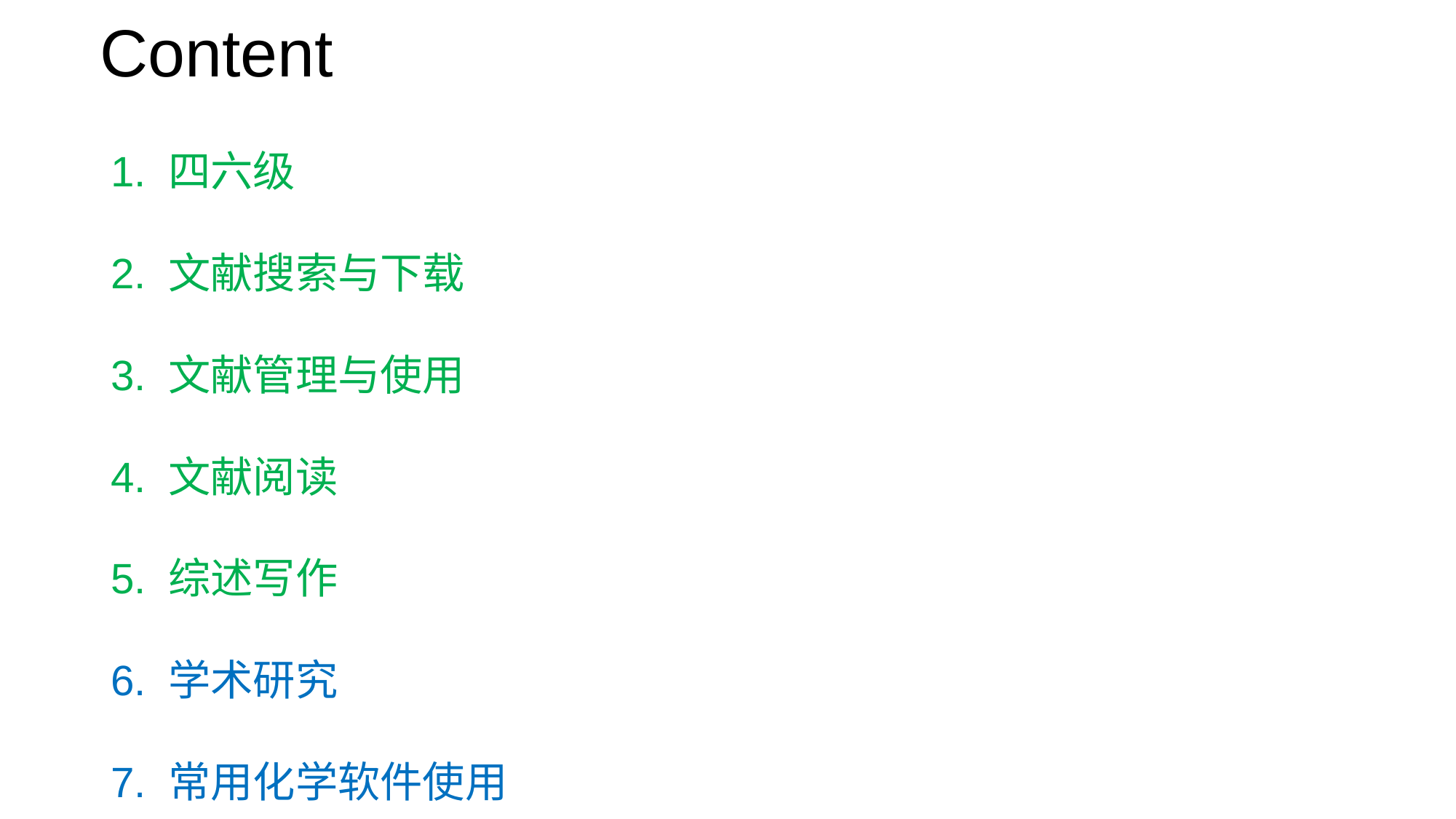

# Content
1. 四六级
2. 文献搜索与下载
3. 文献管理与使用
4. 文献阅读
5. 综述写作
6. 学术研究
7. 常用化学软件使用